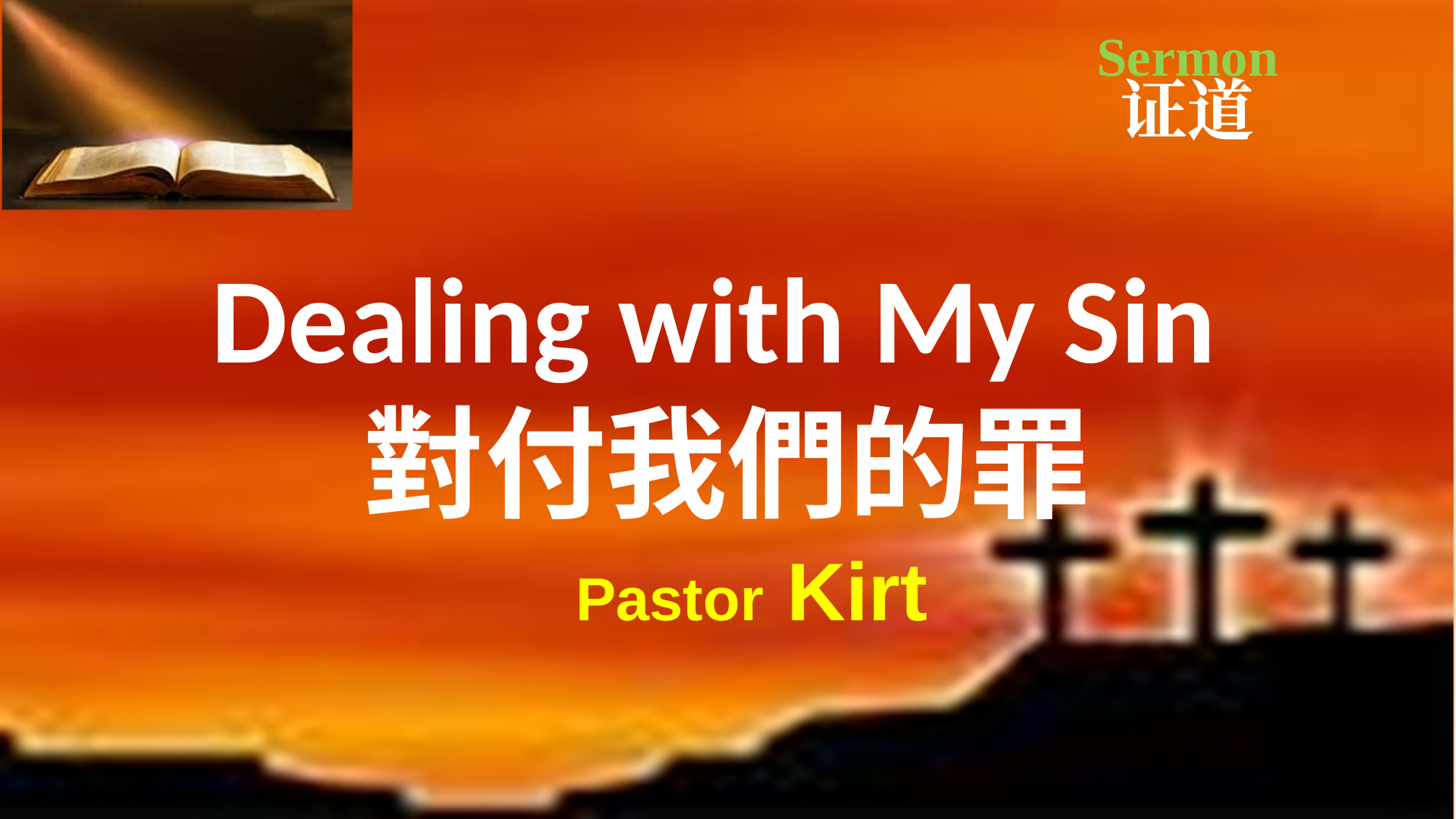

Sermon
证道
Dealing with My Sin
對付我們的罪
Pastor Kirt